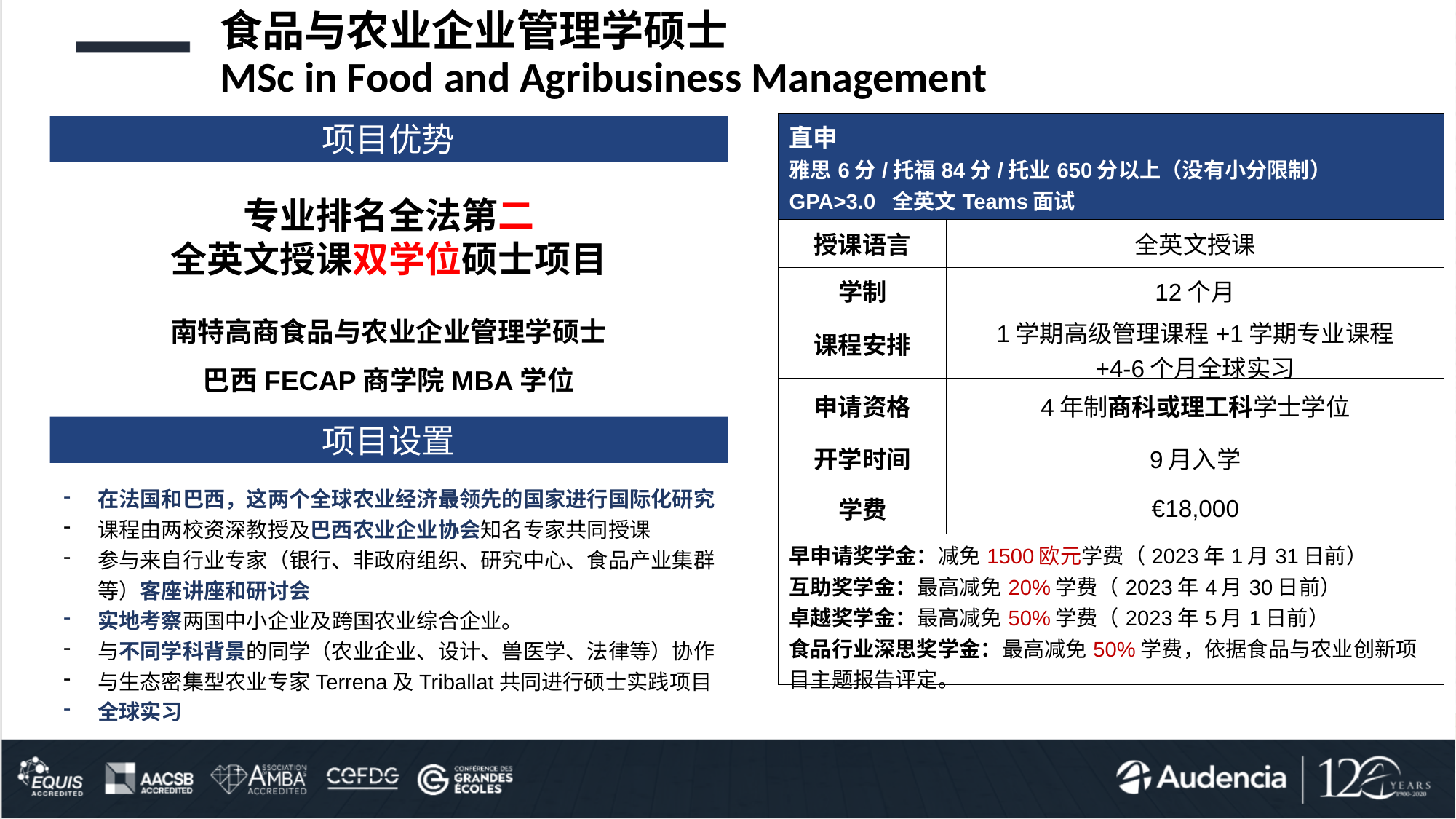

# 食品与农业企业管理学硕士 MSc in Food and Agribusiness Management

| 直申 雅思6分/托福84分/托业650分以上（没有小分限制） GPA>3.0 全英文Teams面试 |  |
| --- | --- |
| 授课语言 | 全英文授课 |
| 学制 | 12个月 |
| 课程安排 | 1学期高级管理课程+1学期专业课程 +4-6个月全球实习 |
| 申请资格 | 4年制商科或理工科学士学位 |
| 开学时间 | 9月入学 |
| 学费 | €18,000 |
| 早申请奖学金：减免1500欧元学费（2023年1月31日前） 互助奖学金：最高减免20%学费（2023年4月30日前） 卓越奖学金：最高减免50%学费（2023年5月1日前） 食品行业深思奖学金：最高减免50%学费，依据食品与农业创新项目主题报告评定。 |  |
项目优势
项目优势
专业排名全法第二
全英文授课双学位硕士项目
南特高商食品与农业企业管理学硕士
巴西FECAP商学院MBA学位

项目设置
申请条件
在法国和巴西，这两个全球农业经济最领先的国家进行国际化研究
课程由两校资深教授及巴西农业企业协会知名专家共同授课
参与来自行业专家（银行、非政府组织、研究中心、食品产业集群等）客座讲座和研讨会
实地考察两国中小企业及跨国农业综合企业。
与不同学科背景的同学（农业企业、设计、兽医学、法律等）协作
与生态密集型农业专家Terrena及Triballat共同进行硕士实践项目
全球实习